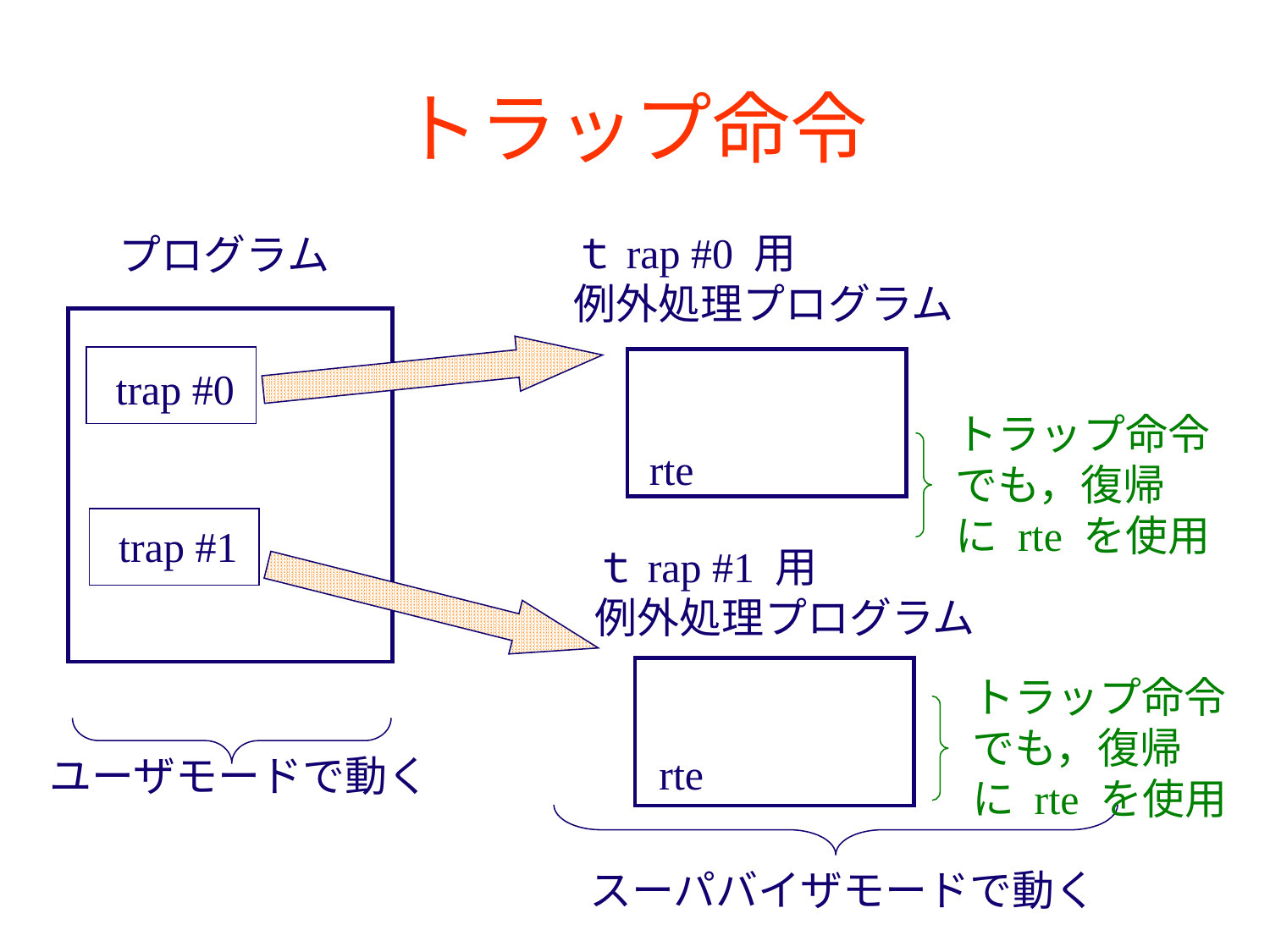

# トラップ命令
ｔrap #0 用
例外処理プログラム
プログラム

trap #0
トラップ命令
でも，復帰
に rte を使用

rte

trap #1
ｔrap #1 用
例外処理プログラム

トラップ命令
でも，復帰
に rte を使用

rte
ユーザモードで動く
スーパバイザモードで動く